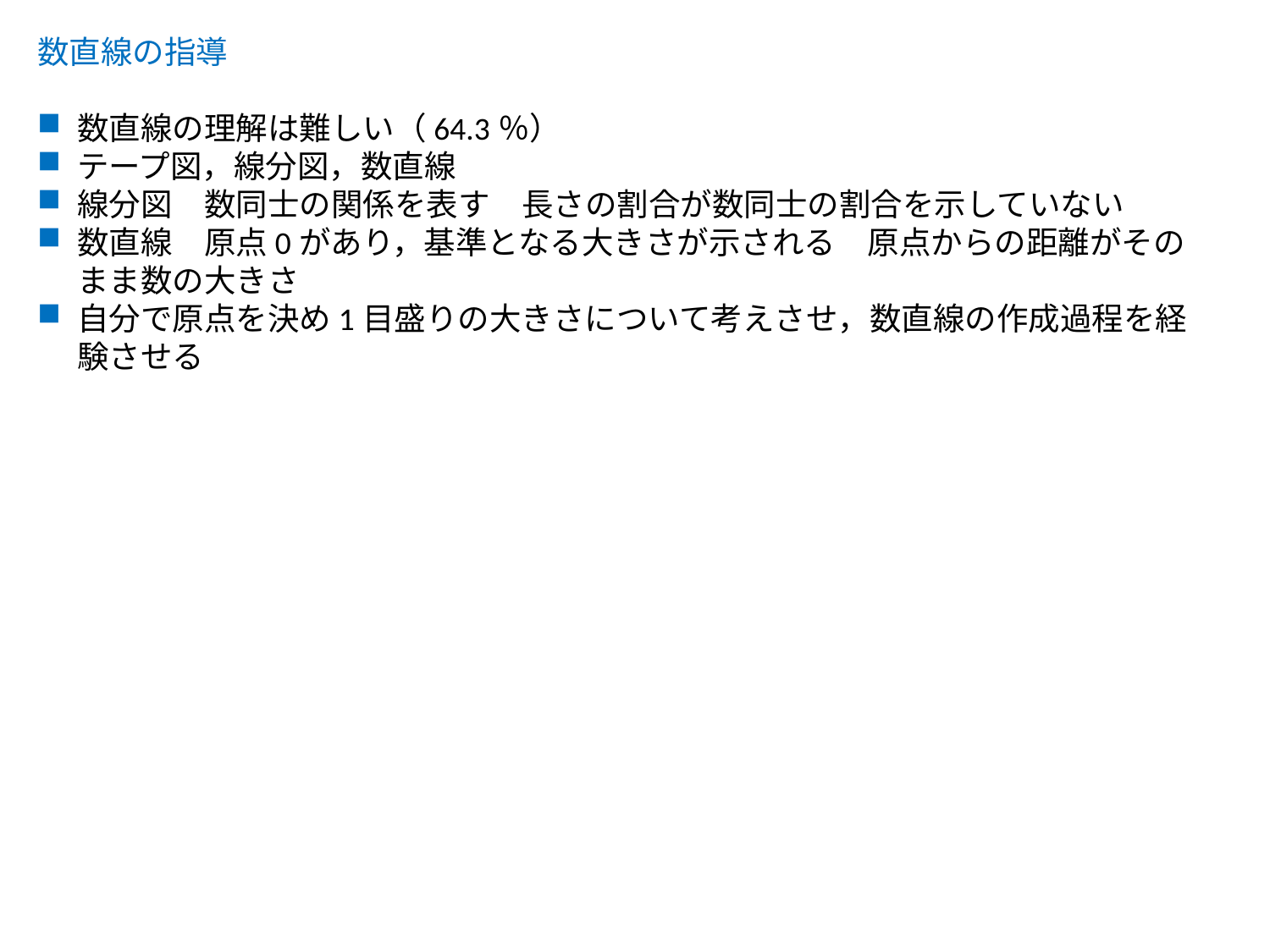

数直線の指導

数直線の理解は難しい（64.3％）
テープ図，線分図，数直線
線分図　数同士の関係を表す　長さの割合が数同士の割合を示していない
数直線　原点0があり，基準となる大きさが示される　原点からの距離がそのまま数の大きさ
自分で原点を決め1目盛りの大きさについて考えさせ，数直線の作成過程を経験させる